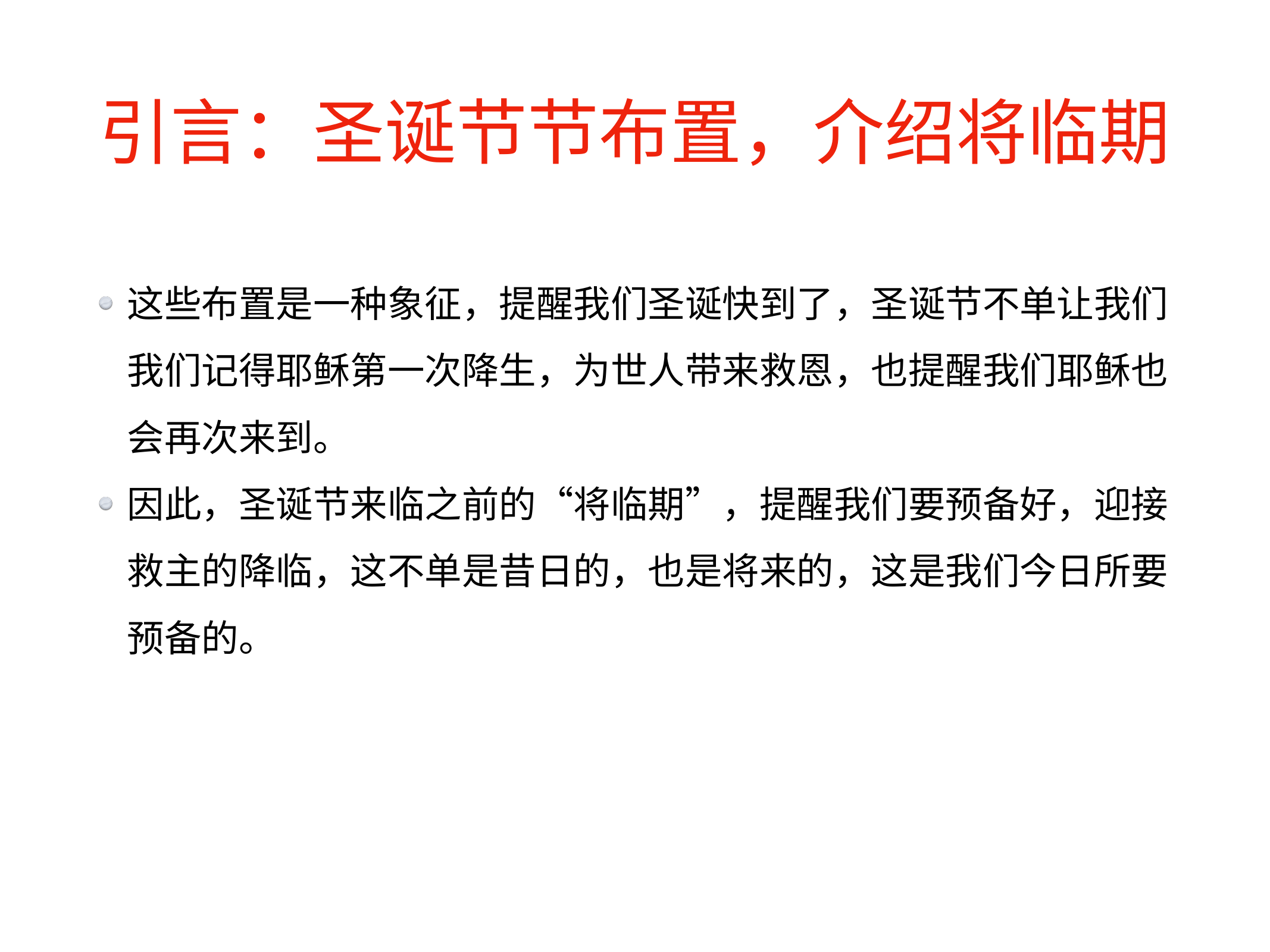

# 引言：圣诞节节布置，介绍将临期
这些布置是一种象征，提醒我们圣诞快到了，圣诞节不单让我们我们记得耶稣第一次降生，为世人带来救恩，也提醒我们耶稣也会再次来到。
因此，圣诞节来临之前的“将临期”，提醒我们要预备好，迎接救主的降临，这不单是昔日的，也是将来的，这是我们今日所要预备的。